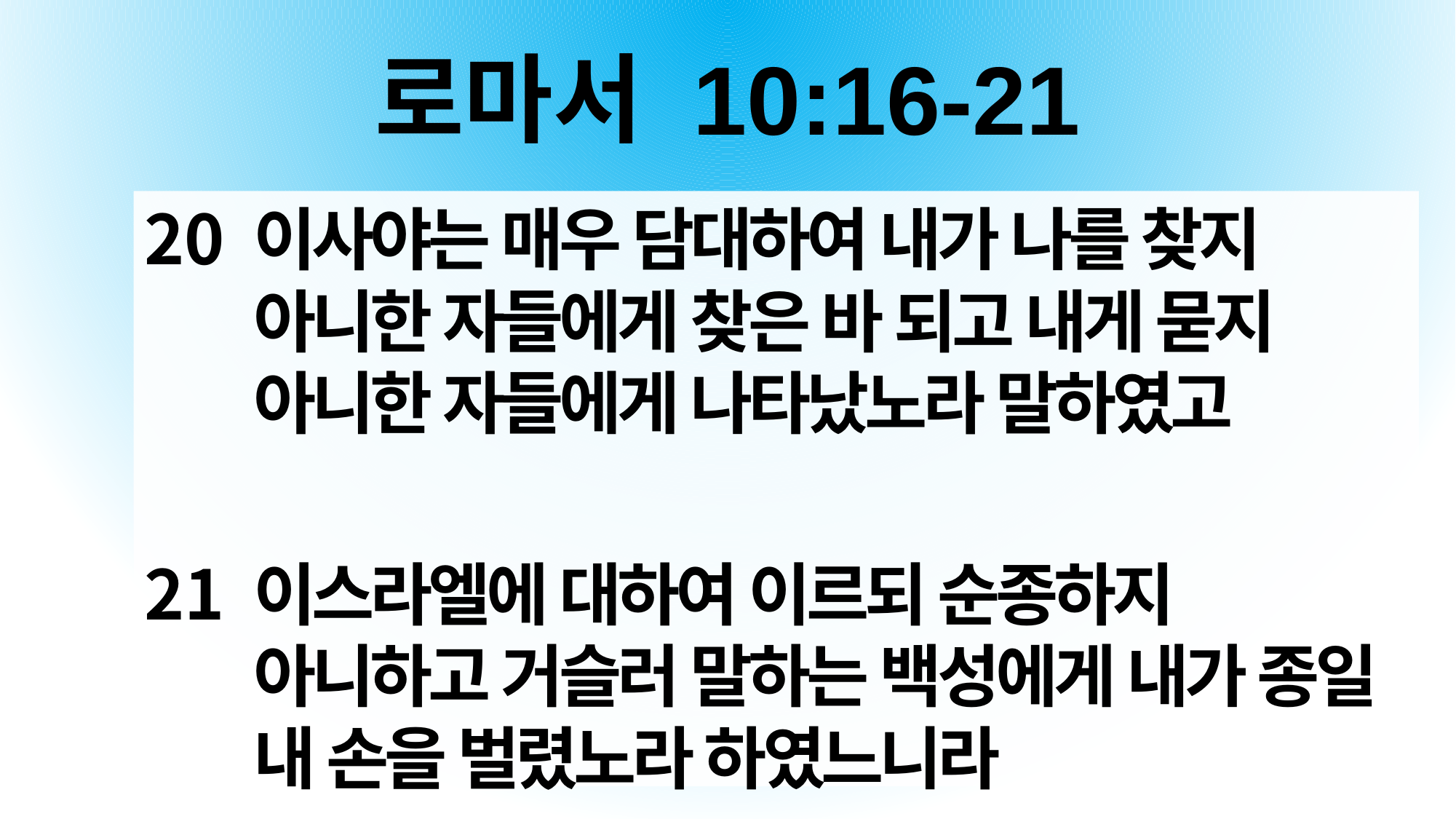

# 로마서 10:16-21
이사야는 매우 담대하여 내가 나를 찾지 아니한 자들에게 찾은 바 되고 내게 묻지 아니한 자들에게 나타났노라 말하였고

이스라엘에 대하여 이르되 순종하지 아니하고 거슬러 말하는 백성에게 내가 종일 내 손을 벌렸노라 하였느니라